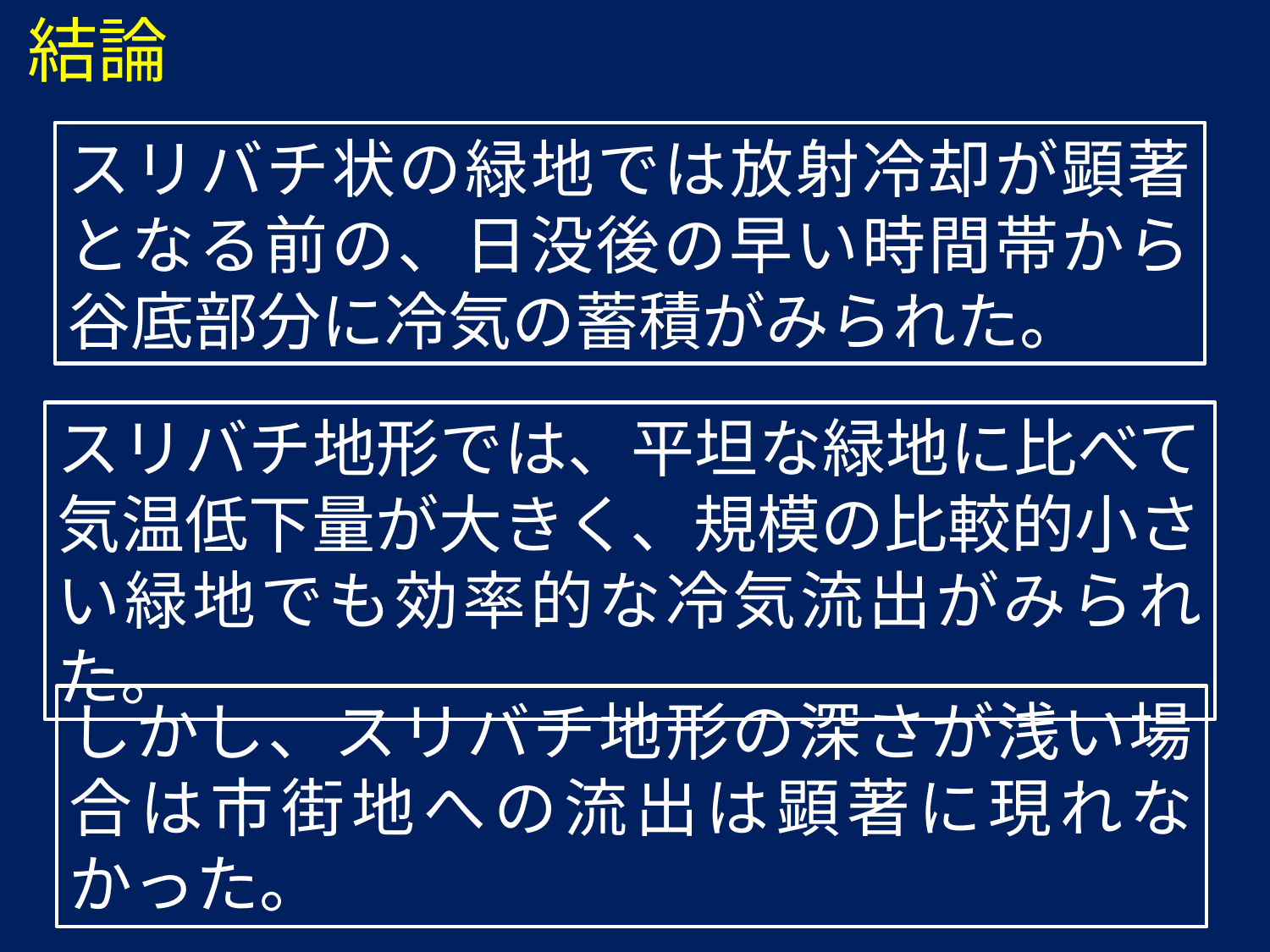

結論
スリバチ状の緑地では放射冷却が顕著となる前の、日没後の早い時間帯から谷底部分に冷気の蓄積がみられた。
スリバチ地形では、平坦な緑地に比べて気温低下量が大きく、規模の比較的小さい緑地でも効率的な冷気流出がみられた。
しかし、スリバチ地形の深さが浅い場合は市街地への流出は顕著に現れなかった。